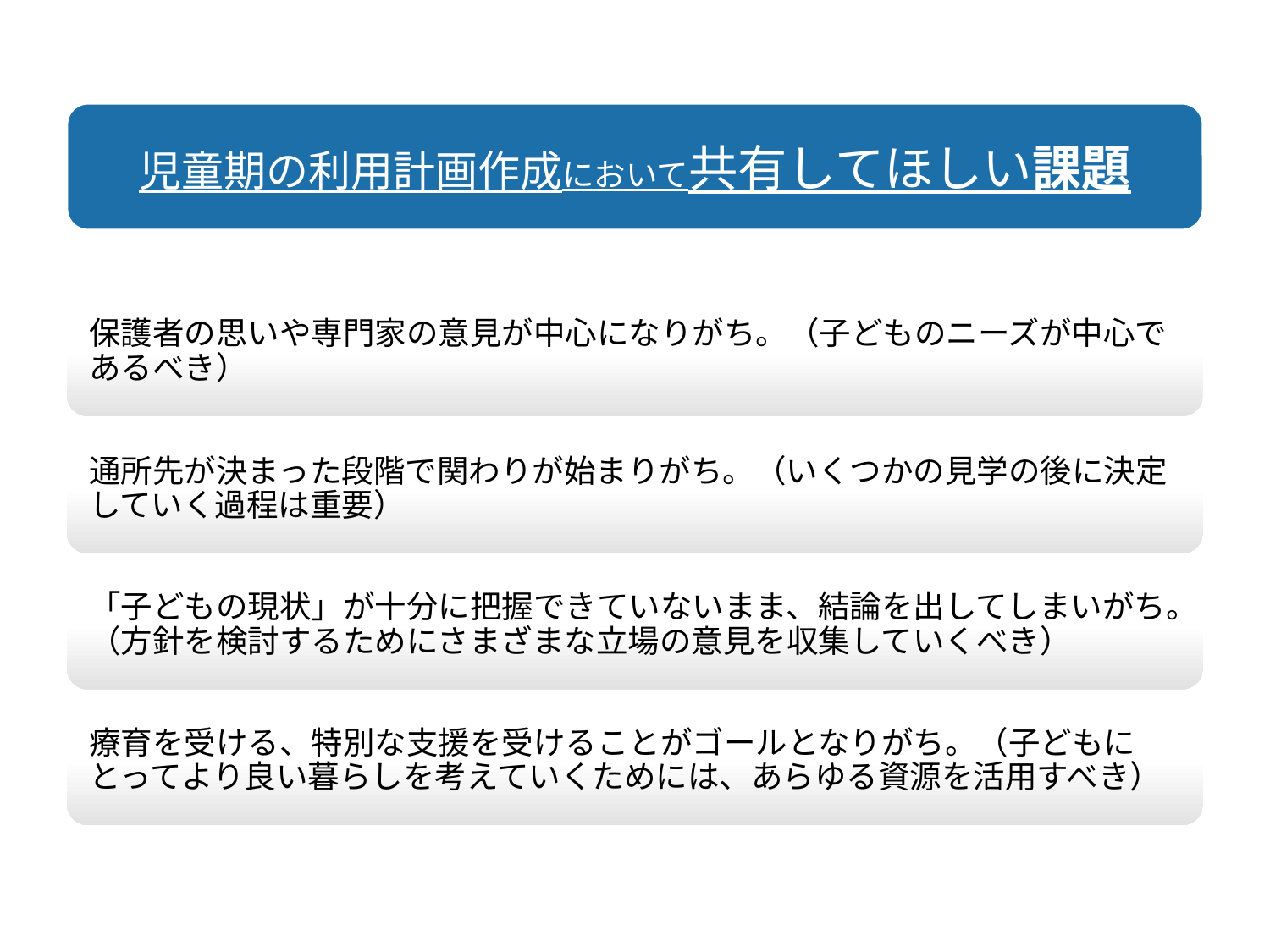

児童期の利用計画作成において共有してほしい課題
保護者の思いや専門家の意見が中心になりがち。（子どものニーズが中心であるべき）
通所先が決まった段階で関わりが始まりがち。（いくつかの見学の後に決定していく過程は重要）
「子どもの現状」が十分に把握できていないまま、結論を出してしまいがち。（方針を検討するためにさまざまな立場の意見を収集していくべき）
療育を受ける、特別な支援を受けることがゴールとなりがち。（子どもにとってより良い暮らしを考えていくためには、あらゆる資源を活用すべき）